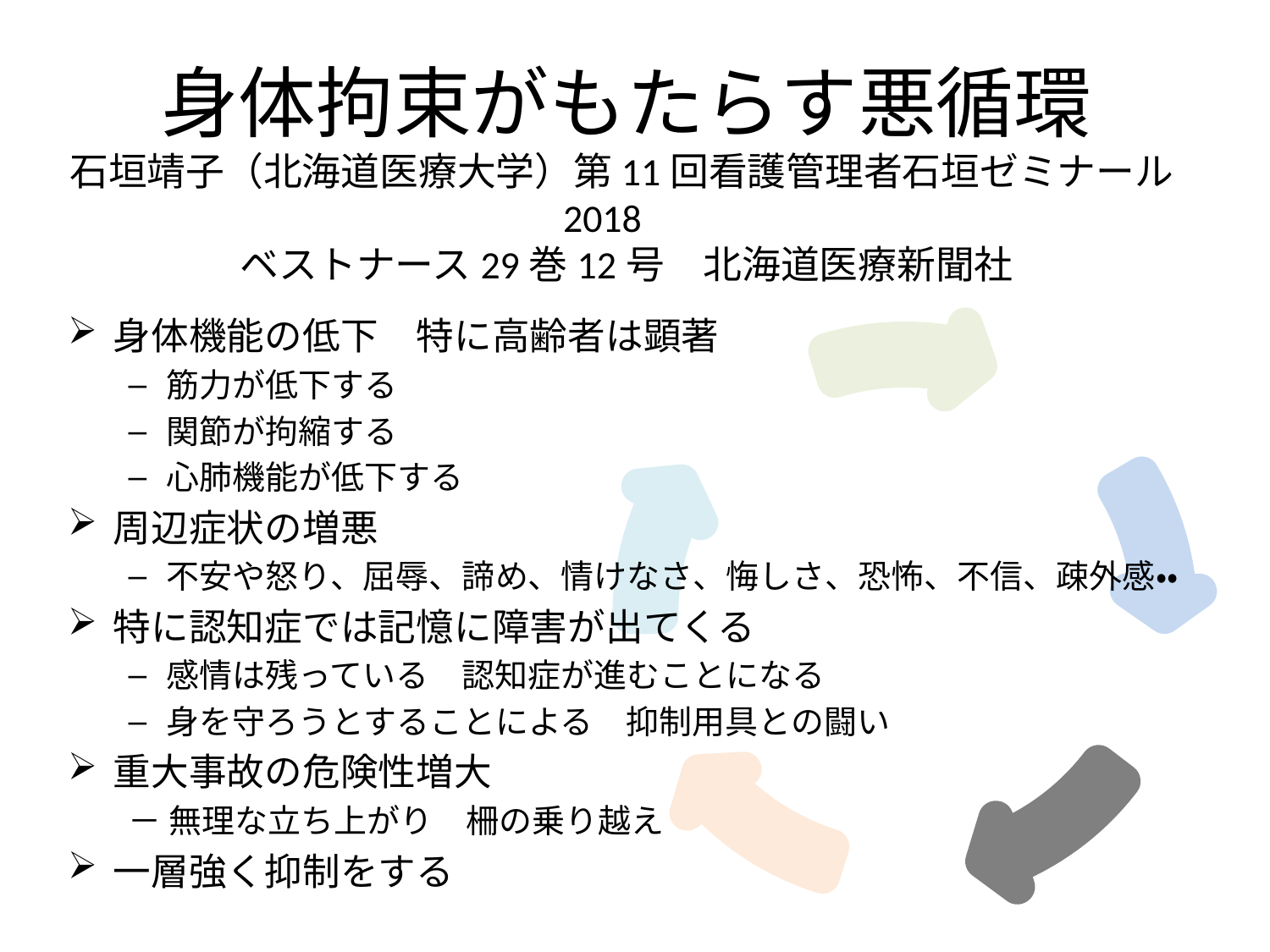

# 身体拘束がもたらす悪循環 石垣靖子（北海道医療大学）第11回看護管理者石垣ゼミナール2018　 ベストナース29巻12号　北海道医療新聞社
身体機能の低下　特に高齢者は顕著
筋力が低下する
関節が拘縮する
心肺機能が低下する
周辺症状の増悪
不安や怒り、屈辱、諦め、情けなさ、悔しさ、恐怖、不信、疎外感・・
特に認知症では記憶に障害が出てくる
感情は残っている　認知症が進むことになる
身を守ろうとすることによる　抑制用具との闘い
重大事故の危険性増大
－ 無理な立ち上がり　柵の乗り越え
一層強く抑制をする